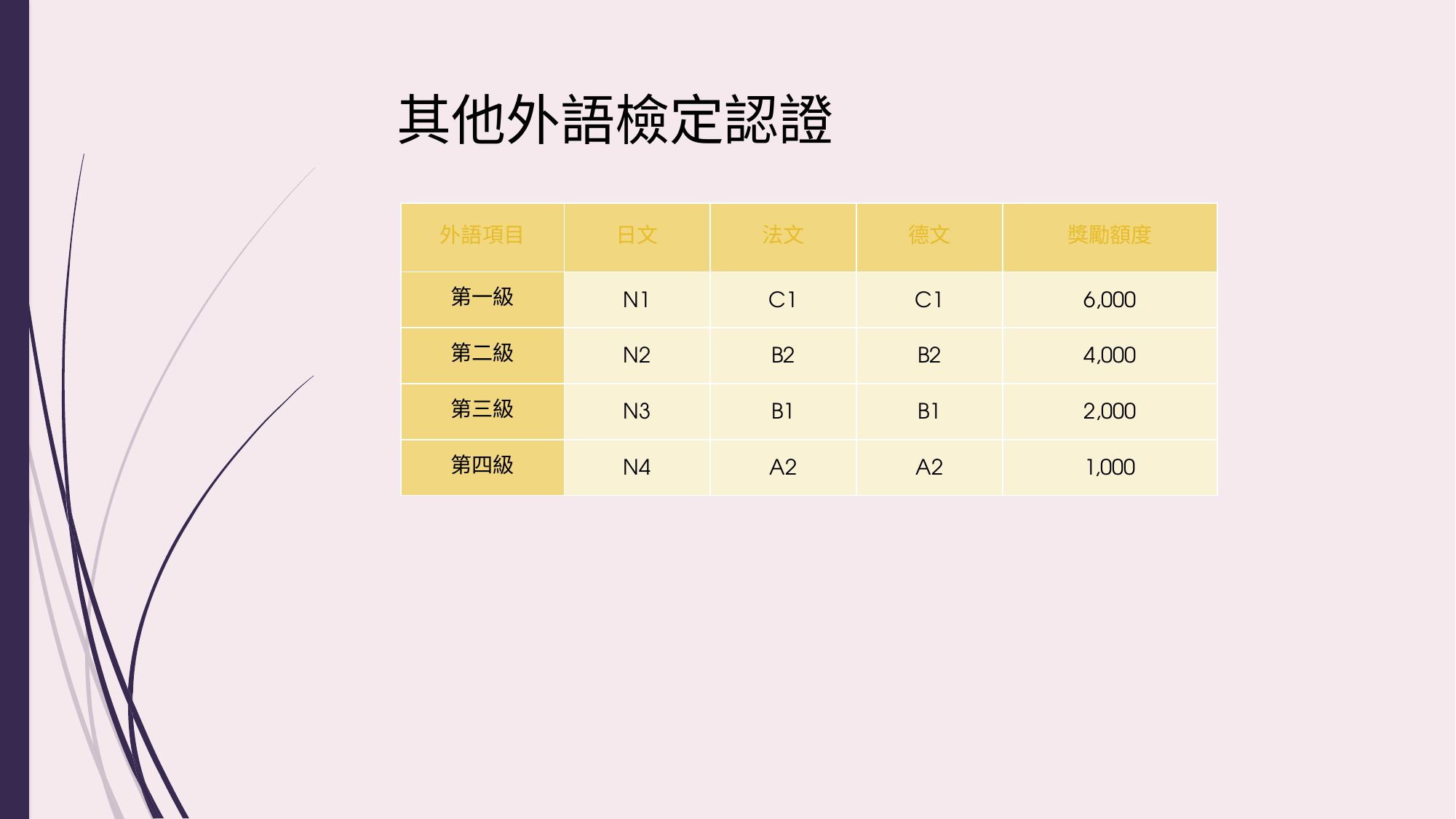

其他外語檢定認證
| 外語項目 | 日文 | 法文 | 德文 | 獎勵額度 |
| --- | --- | --- | --- | --- |
| 第一級 | N1 | C1 | C1 | 6,000 |
| 第二級 | N2 | B2 | B2 | 4,000 |
| 第三級 | N3 | B1 | B1 | 2,000 |
| 第四級 | N4 | A2 | A2 | 1,000 |